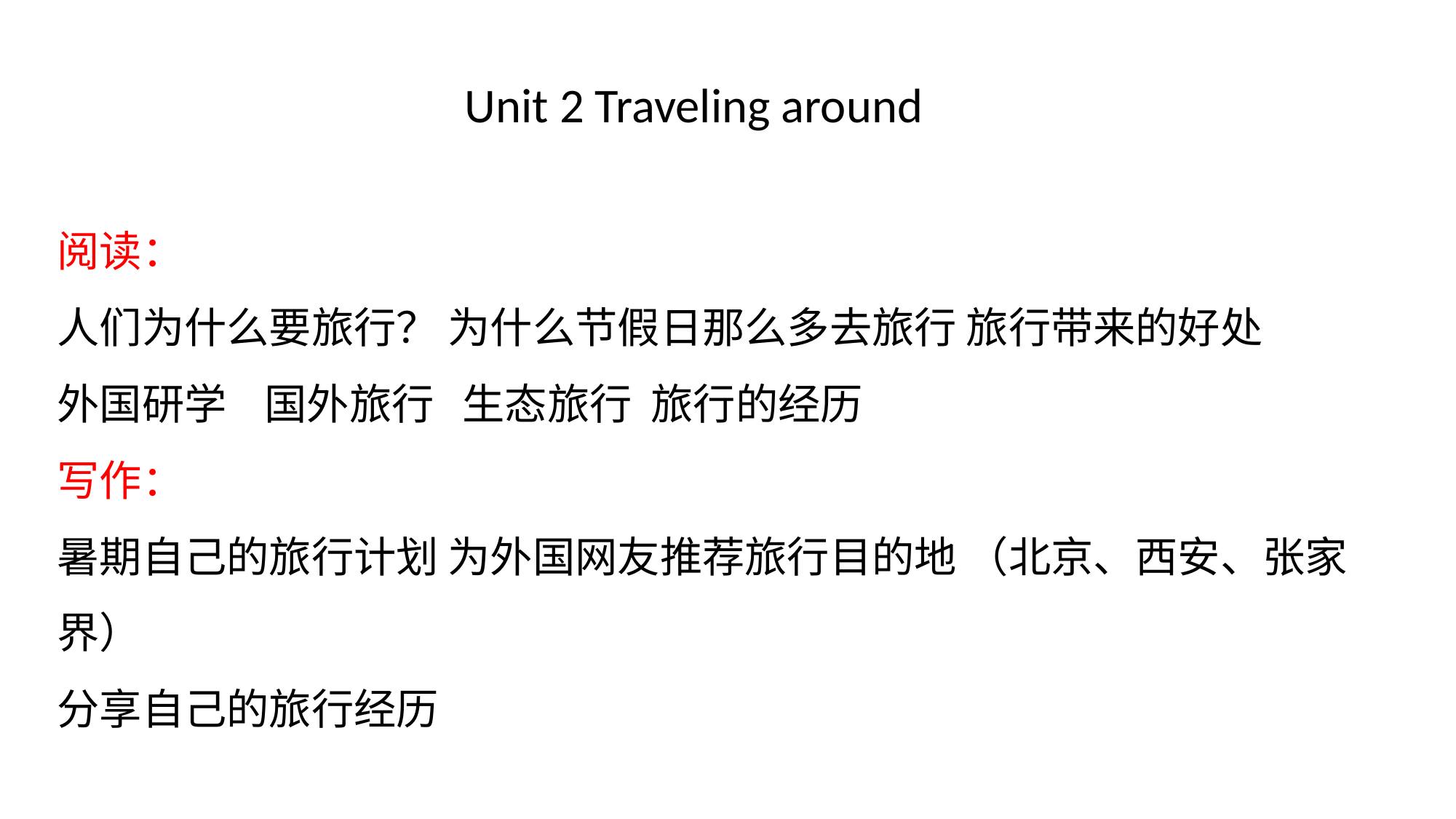

Unit 2 Traveling around
阅读：
人们为什么要旅行？ 为什么节假日那么多去旅行 旅行带来的好处
外国研学    国外旅行   生态旅行  旅行的经历
写作：
暑期自己的旅行计划 为外国网友推荐旅行目的地 （北京、西安、张家界）
分享自己的旅行经历